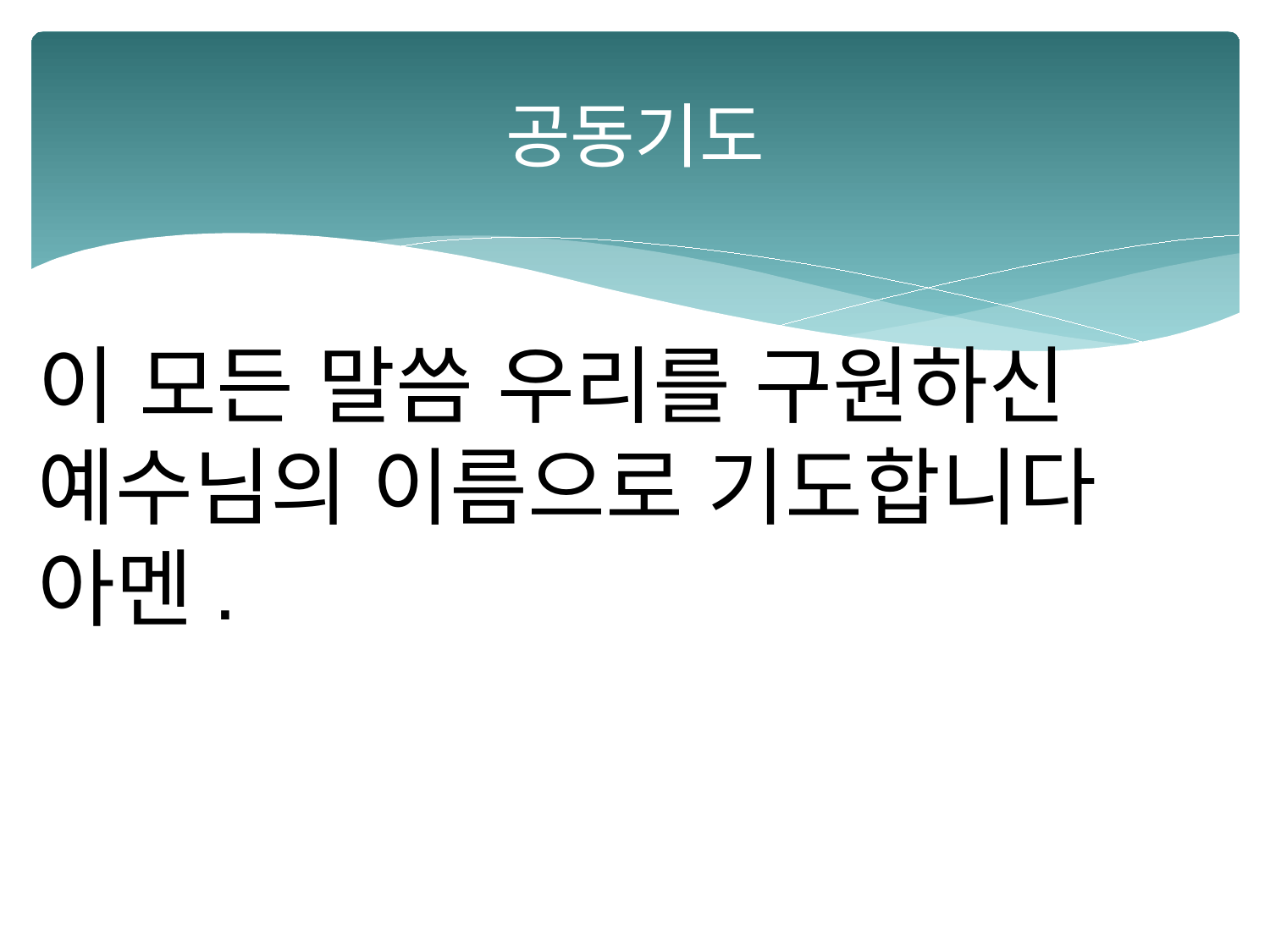

# 공동기도

이 모든 말씀 우리를 구원하신 예수님의 이름으로 기도합니다
아멘.